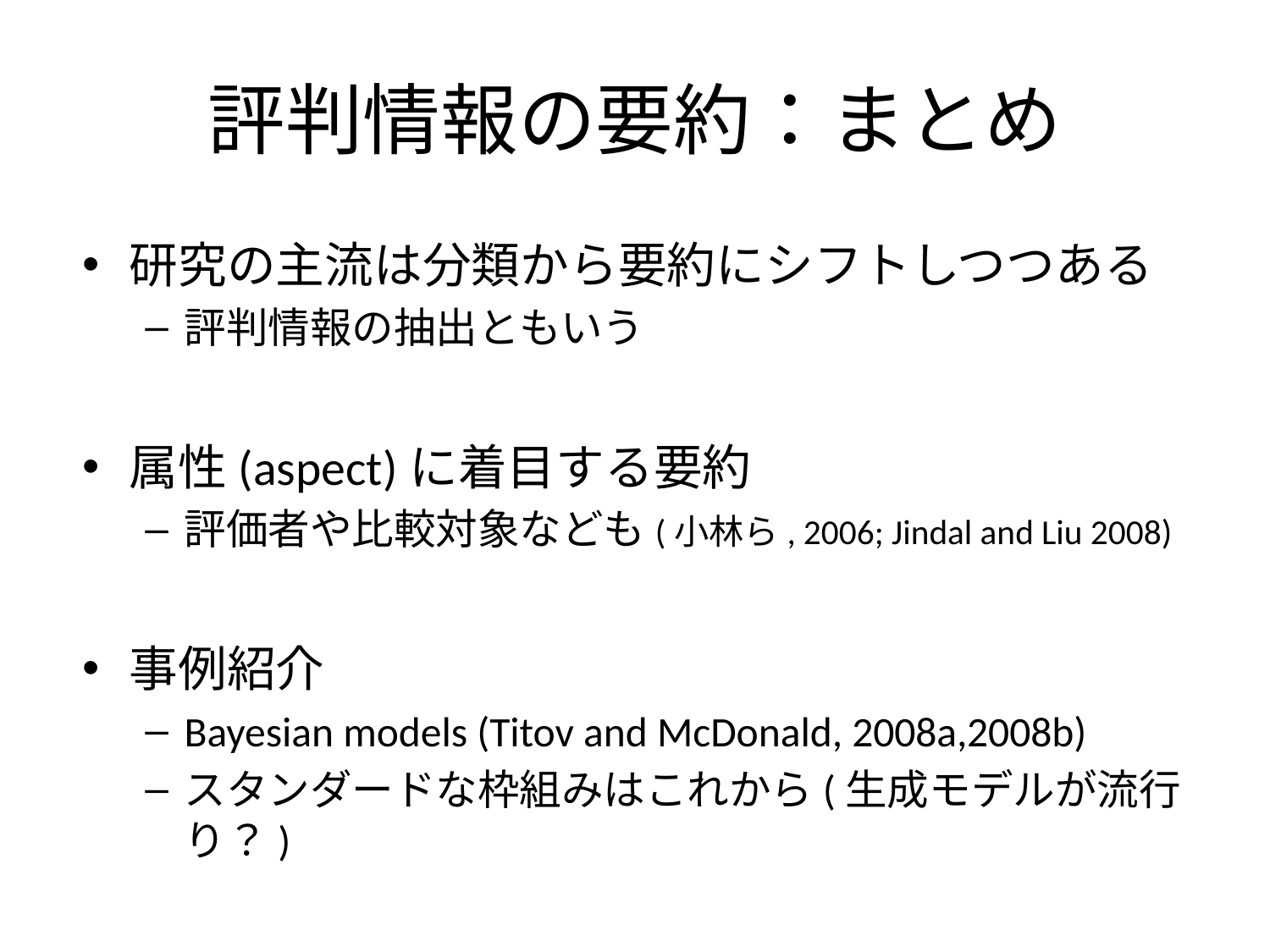

# 評判情報の要約：まとめ
研究の主流は分類から要約にシフトしつつある
評判情報の抽出ともいう

属性(aspect)に着目する要約
評価者や比較対象なども(小林ら, 2006; Jindal and Liu 2008)

事例紹介
Bayesian models (Titov and McDonald, 2008a,2008b)
スタンダードな枠組みはこれから(生成モデルが流行り？)